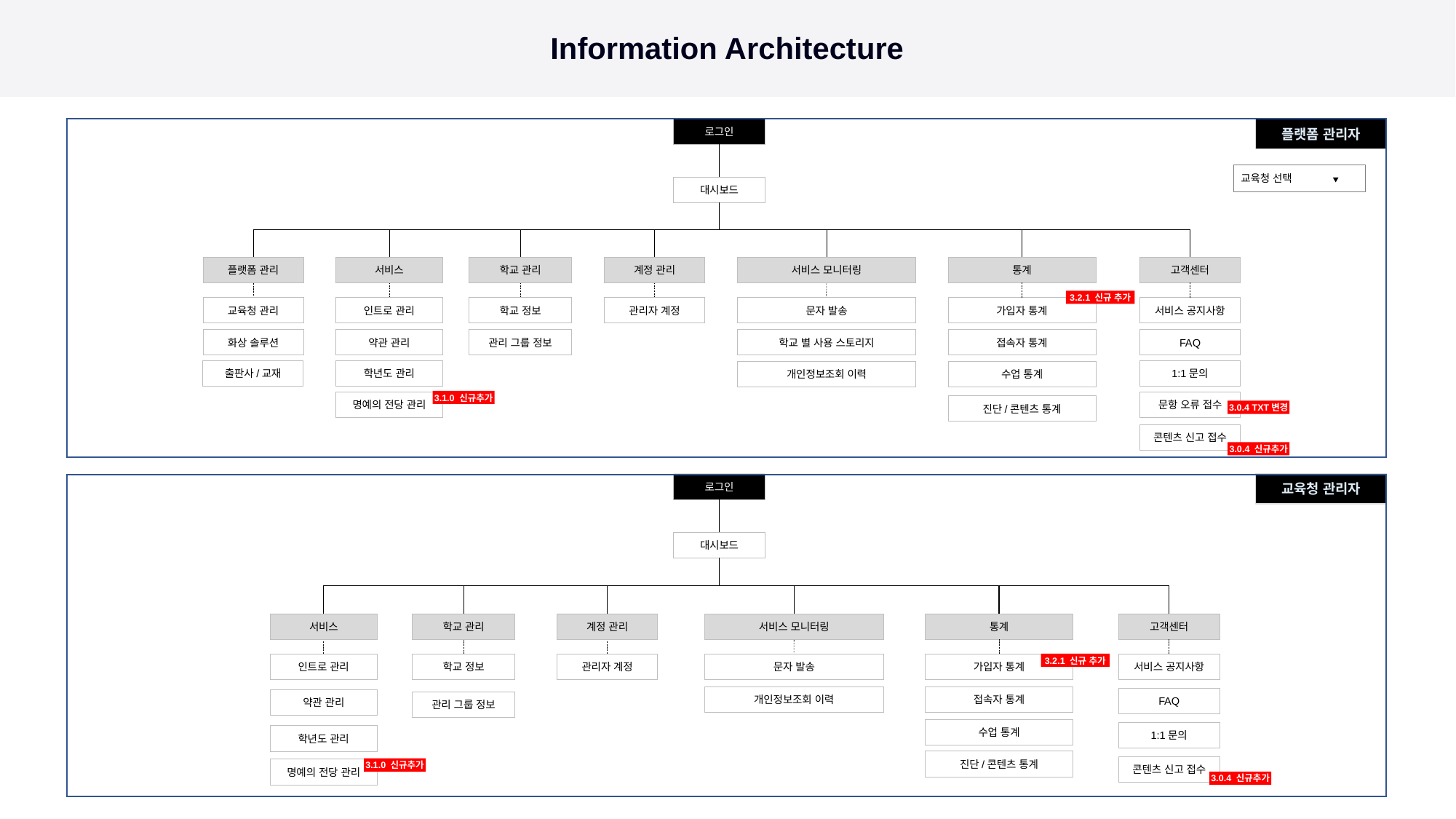

| Ver | Description |
| --- | --- |
| 3.0.2 | 서비스 모니터링 >개인정보조회 이력 메뉴 신규 추가 |
| 3.0.4 | 고객센터 내 메뉴명 변경 “콘텐츠 오류 신고“ → “문항 오류 접수“ 고객센터 내 메뉴 추가 “콘텐츠 신고 접수” |
| 3.1.0 | 서비스 > 명예의 전당 관리 메뉴 추가 |
| 3.2.1 | 통계 > 가입자 통계 메뉴 신규 추가 |
Information Architecture

로그인
플랫폼 관리자

교육청 선택              ▼
대시보드
플랫폼 관리
서비스
학교 관리
계정 관리
서비스 모니터링
통계
고객센터
3.2.1 신규 추가
교육청 관리
인트로 관리
학교 정보
관리자 계정
문자 발송
가입자 통계
서비스 공지사항
화상 솔루션
약관 관리
관리 그룹 정보
학교 별 사용 스토리지
접속자 통계
FAQ
출판사/교재
학년도 관리
1:1문의
개인정보조회 이력
수업 통계
3.1.0 신규추가
문항 오류 접수
명예의 전당 관리
진단/콘텐츠 통계
3.0.4 TXT변경
콘텐츠 신고 접수
3.0.4 신규추가
교육청 관리자
로그인

대시보드
계정 관리
서비스
학교 관리
통계
고객센터
서비스 모니터링
3.2.1 신규 추가
관리자 계정
인트로 관리
학교 정보
문자 발송
가입자 통계
서비스 공지사항
개인정보조회 이력
접속자 통계
FAQ
약관 관리
관리 그룹 정보
수업 통계
1:1문의
학년도 관리
진단/콘텐츠 통계
콘텐츠 신고 접수
3.1.0 신규추가
명예의 전당 관리
3.0.4 신규추가